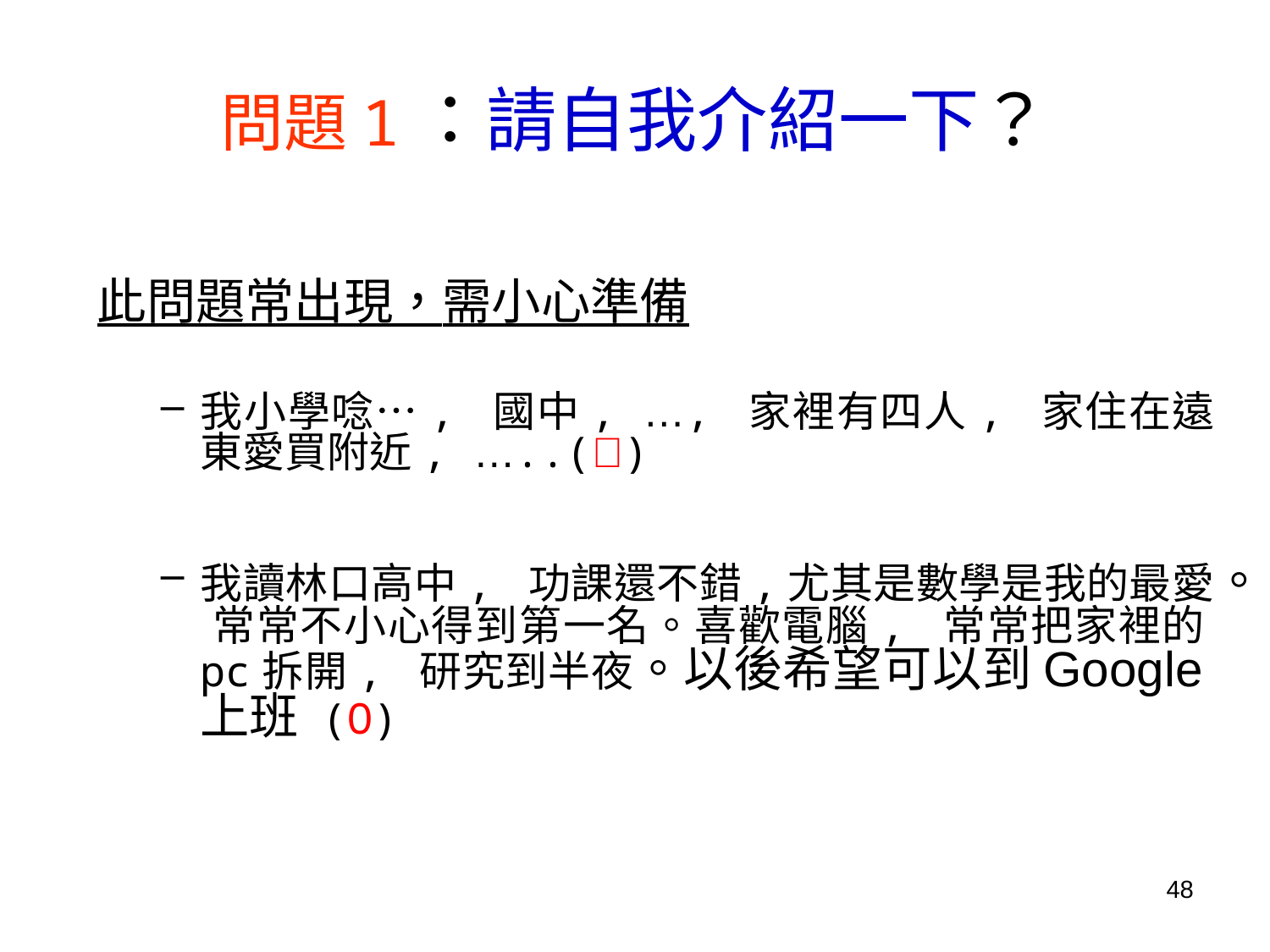

# 問題1：請自我介紹一下？
此問題常出現，需小心準備

我小學唸…, 國中, …, 家裡有四人, 家住在遠東愛買附近, …..(Χ)

我讀林口高中, 功課還不錯,尤其是數學是我的最愛。 常常不小心得到第一名。喜歡電腦, 常常把家裡的pc拆開, 研究到半夜。以後希望可以到Google上班 (O)

48